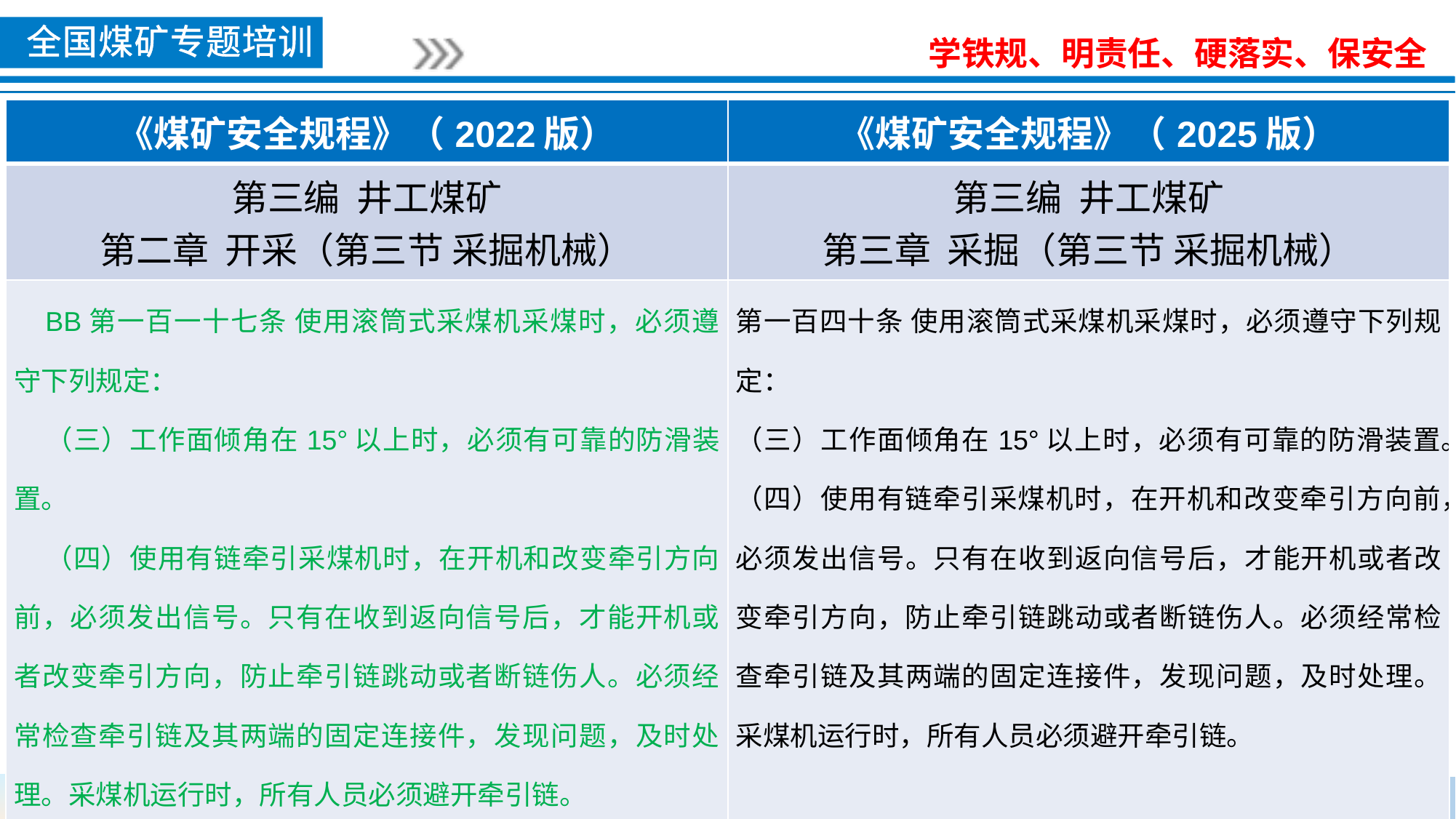

| 《煤矿安全规程》（2022版） | 《煤矿安全规程》（2025版） |
| --- | --- |
| 第三编 井工煤矿 第二章 开采（第三节 采掘机械） | 第三编 井工煤矿 第三章 采掘（第三节 采掘机械） |
| BB第一百一十七条 使用滚筒式采煤机采煤时，必须遵守下列规定： （三）工作面倾角在15°以上时，必须有可靠的防滑装置。 （四）使用有链牵引采煤机时，在开机和改变牵引方向前，必须发出信号。只有在收到返向信号后，才能开机或者改变牵引方向，防止牵引链跳动或者断链伤人。必须经常检查牵引链及其两端的固定连接件，发现问题，及时处理。采煤机运行时，所有人员必须避开牵引链。 | 第一百四十条 使用滚筒式采煤机采煤时，必须遵守下列规定： （三）工作面倾角在15°以上时，必须有可靠的防滑装置。 （四）使用有链牵引采煤机时，在开机和改变牵引方向前，必须发出信号。只有在收到返向信号后，才能开机或者改变牵引方向，防止牵引链跳动或者断链伤人。必须经常检查牵引链及其两端的固定连接件，发现问题，及时处理。采煤机运行时，所有人员必须避开牵引链。 |